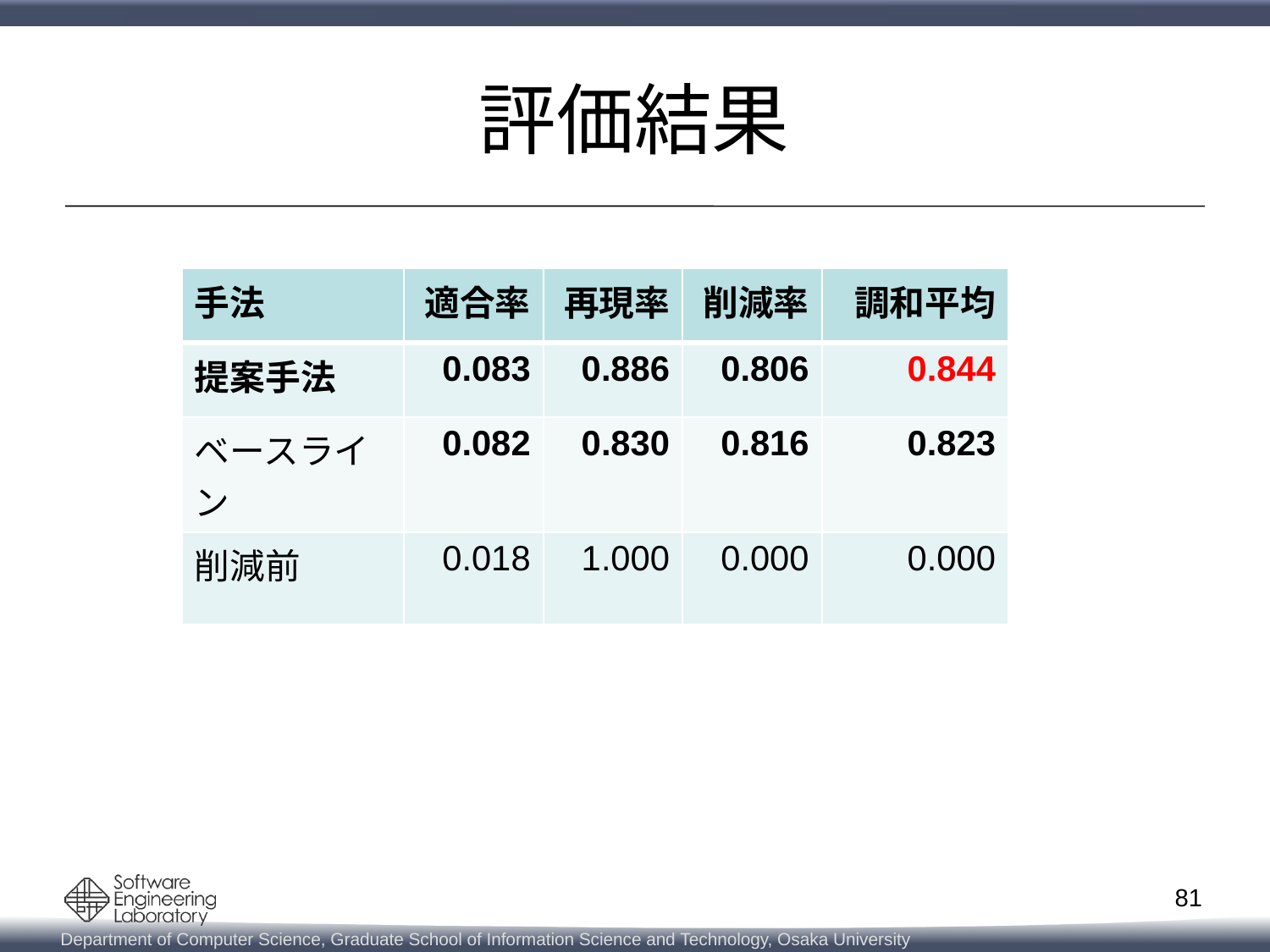

# 評価結果
| 手法 | 適合率 | 再現率 | 削減率 | 調和平均 |
| --- | --- | --- | --- | --- |
| 提案手法 | 0.083 | 0.886 | 0.806 | 0.844 |
| ベースライン | 0.082 | 0.830 | 0.816 | 0.823 |
| 削減前 | 0.018 | 1.000 | 0.000 | 0.000 |
81